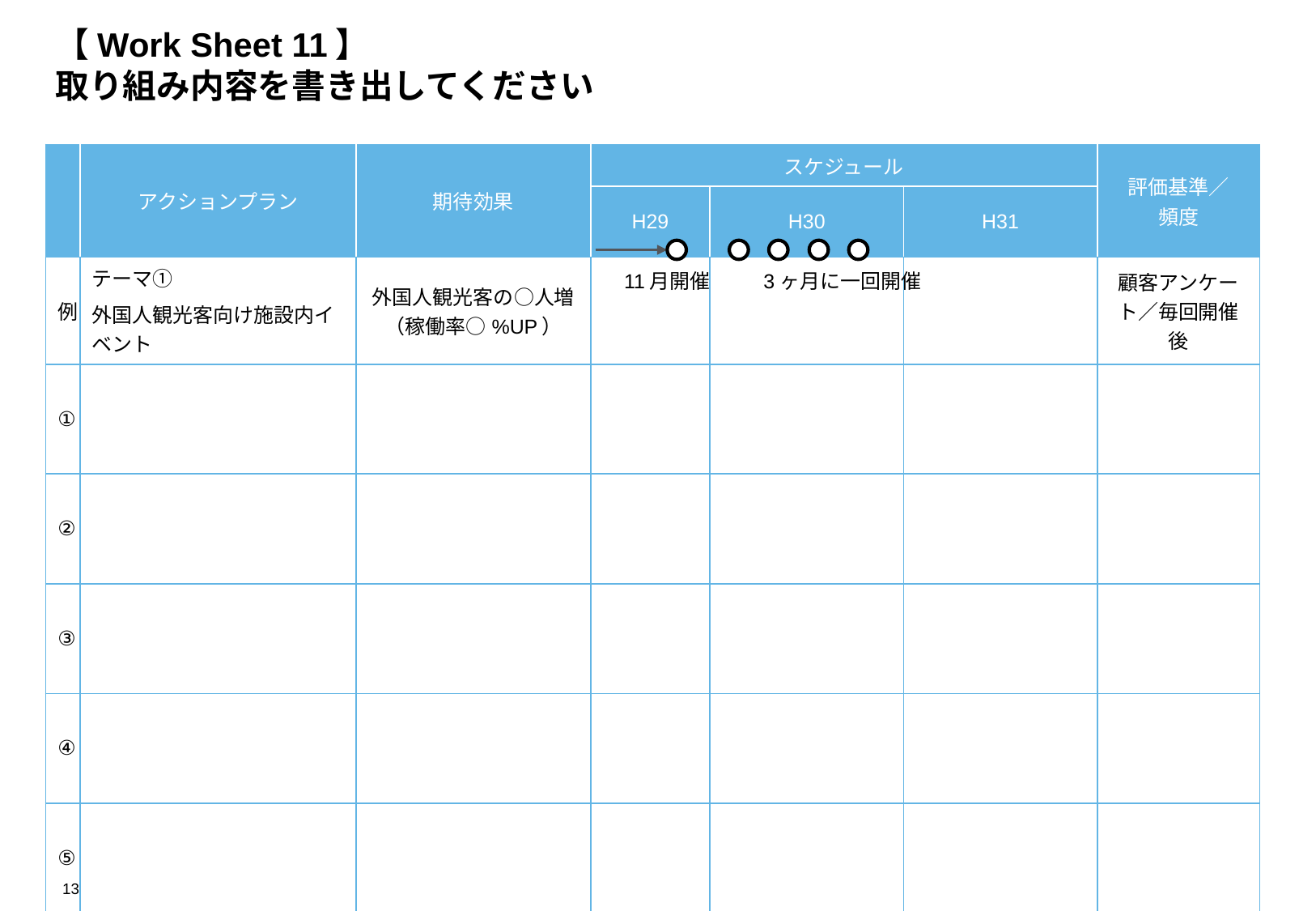

# 【Work Sheet 11】 取り組み内容を書き出してください

|  | アクションプラン | 期待効果 | スケジュール |  |  | 評価基準／ 頻度 |
| --- | --- | --- | --- | --- | --- | --- |
|  |  |  | H29 | H30 | H31 |  |
| 例 | テーマ① 外国人観光客向け施設内イベント | 外国人観光客の○人増 （稼働率○%UP） |  |  |  | 顧客アンケート／毎回開催後 |
| ① |  |  |  |  |  |  |
| ② |  |  |  |  |  |  |
| ③ |  |  |  |  |  |  |
| ④ |  |  |  |  |  |  |
| ⑤ |  |  |  |  |  |  |

11月開催
3ヶ月に一回開催
13